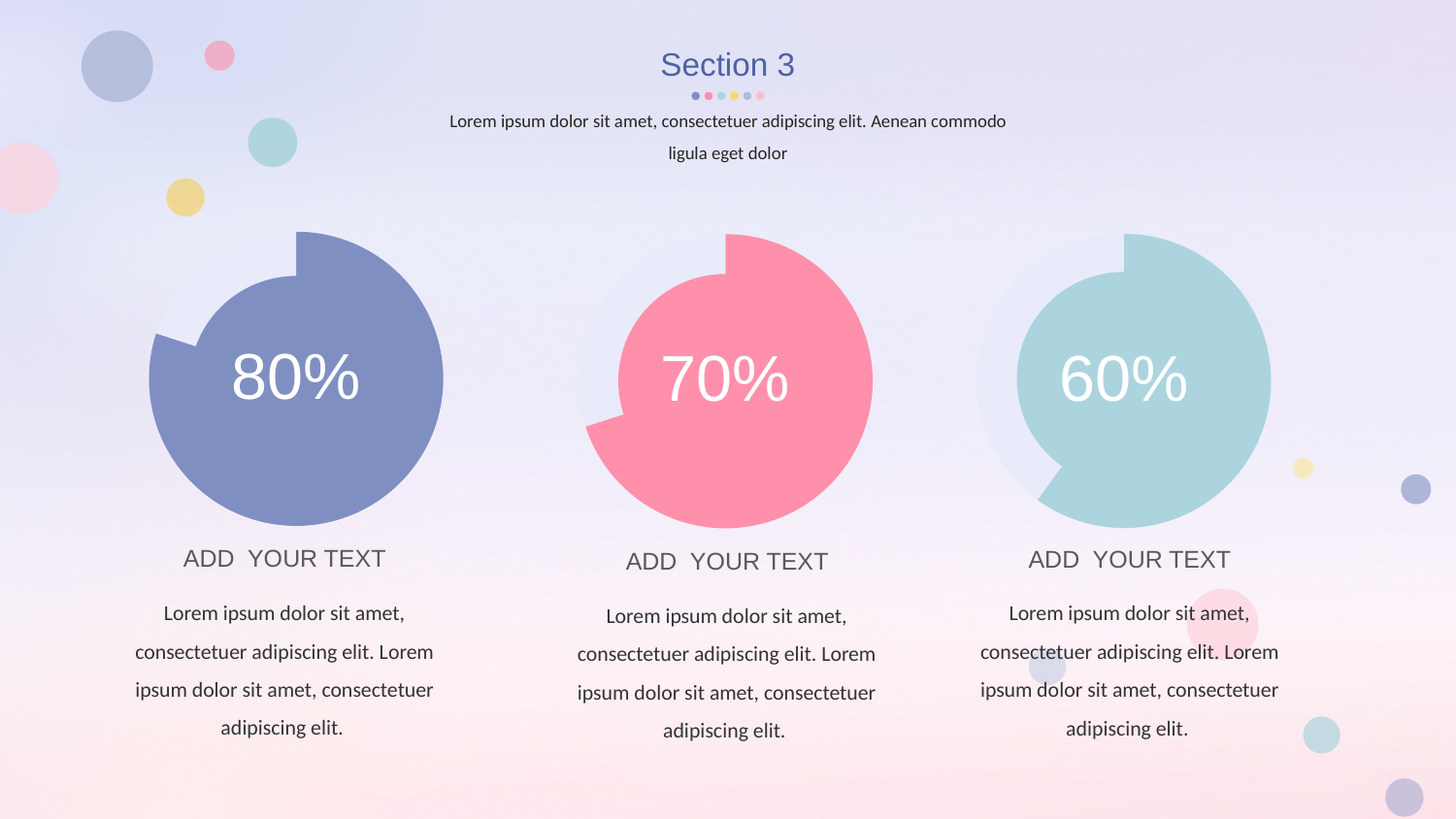

Section 3
Lorem ipsum dolor sit amet, consectetuer adipiscing elit. Aenean commodo ligula eget dolor

### Chart

| Category | 销售额 |
|---|---|
| 第一季度 | 8.0 |
| 第二季度 | 2.0 |

### Chart

| Category | 销售额 |
|---|---|
| 第一季度 | 6.0 |
| 第二季度 | 4.0 |

### Chart

| Category | 销售额 |
|---|---|
| 第一季度 | 7.0 |
| 第二季度 | 3.0 |

80%
60%
70%
ADD  YOUR TEXT
ADD  YOUR TEXT
ADD  YOUR TEXT
Lorem ipsum dolor sit amet, consectetuer adipiscing elit. Lorem ipsum dolor sit amet, consectetuer adipiscing elit.
Lorem ipsum dolor sit amet, consectetuer adipiscing elit. Lorem ipsum dolor sit amet, consectetuer adipiscing elit.
Lorem ipsum dolor sit amet, consectetuer adipiscing elit. Lorem ipsum dolor sit amet, consectetuer adipiscing elit.